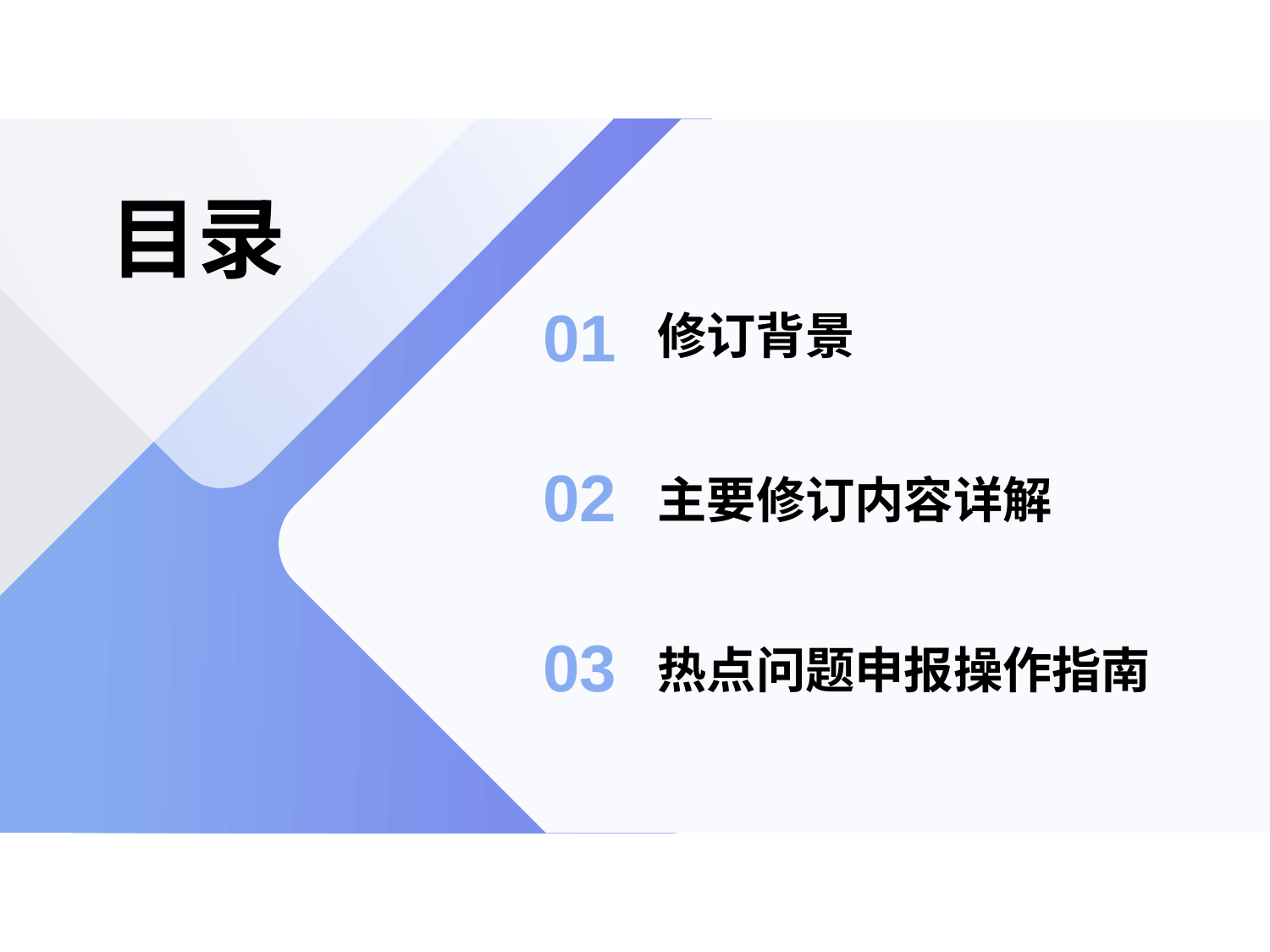

# 目录
01
修订背景
02
主要修订内容详解
03
热点问题申报操作指南